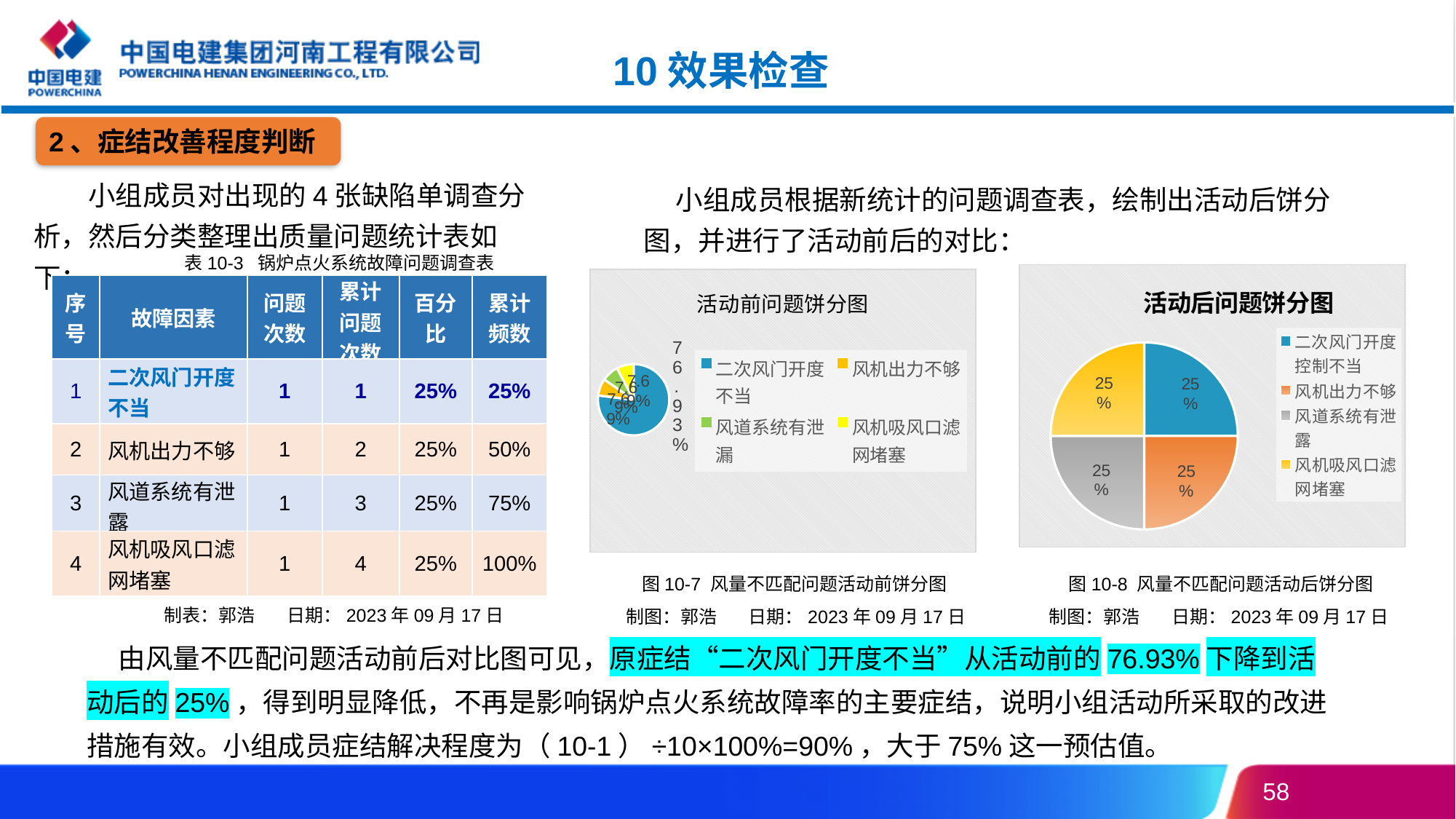

10效果检查
2、症结改善程度判断
小组成员对出现的4张缺陷单调查分析，然后分类整理出质量问题统计表如下：
小组成员根据新统计的问题调查表，绘制出活动后饼分图，并进行了活动前后的对比：
表10-3  锅炉点火系统故障问题调查表

### Chart: 活动后问题饼分图

| Category | 销售额 |
|---|---|
| 二次风门开度控制不当 | 0.25 |
| 风机出力不够 | 0.25 |
| 风道系统有泄露 | 0.25 |
| 风机吸风口滤网堵塞 | 0.25 |

### Chart: 活动前问题饼分图

| Category | 销售额 |
|---|---|
| 二次风门开度不当 | 0.7693 |
| 风机出力不够 | 0.0769 |
| 风道系统有泄漏 | 0.0769 |
| 风机吸风口滤网堵塞 | 0.0769 |
| 序号 | 故障因素 | 问题 次数 | 累计问题次数 | 百分比 | 累计 频数 |
| --- | --- | --- | --- | --- | --- |
| 1 | 二次风门开度不当 | 1 | 1 | 25% | 25% |
| 2 | 风机出力不够 | 1 | 2 | 25% | 50% |
| 3 | 风道系统有泄露 | 1 | 3 | 25% | 75% |
| 4 | 风机吸风口滤网堵塞 | 1 | 4 | 25% | 100% |
图10-7 风量不匹配问题活动前饼分图
图10-8 风量不匹配问题活动后饼分图
制表：郭浩        日期：2023年09月17日
制图：郭浩        日期：2023年09月17日
制图：郭浩        日期：2023年09月17日
由风量不匹配问题活动前后对比图可见，原症结“二次风门开度不当”从活动前的76.93%下降到活动后的25%，得到明显降低，不再是影响锅炉点火系统故障率的主要症结，说明小组活动所采取的改进措施有效。小组成员症结解决程度为（10-1）÷10×100%=90%，大于75%这一预估值。